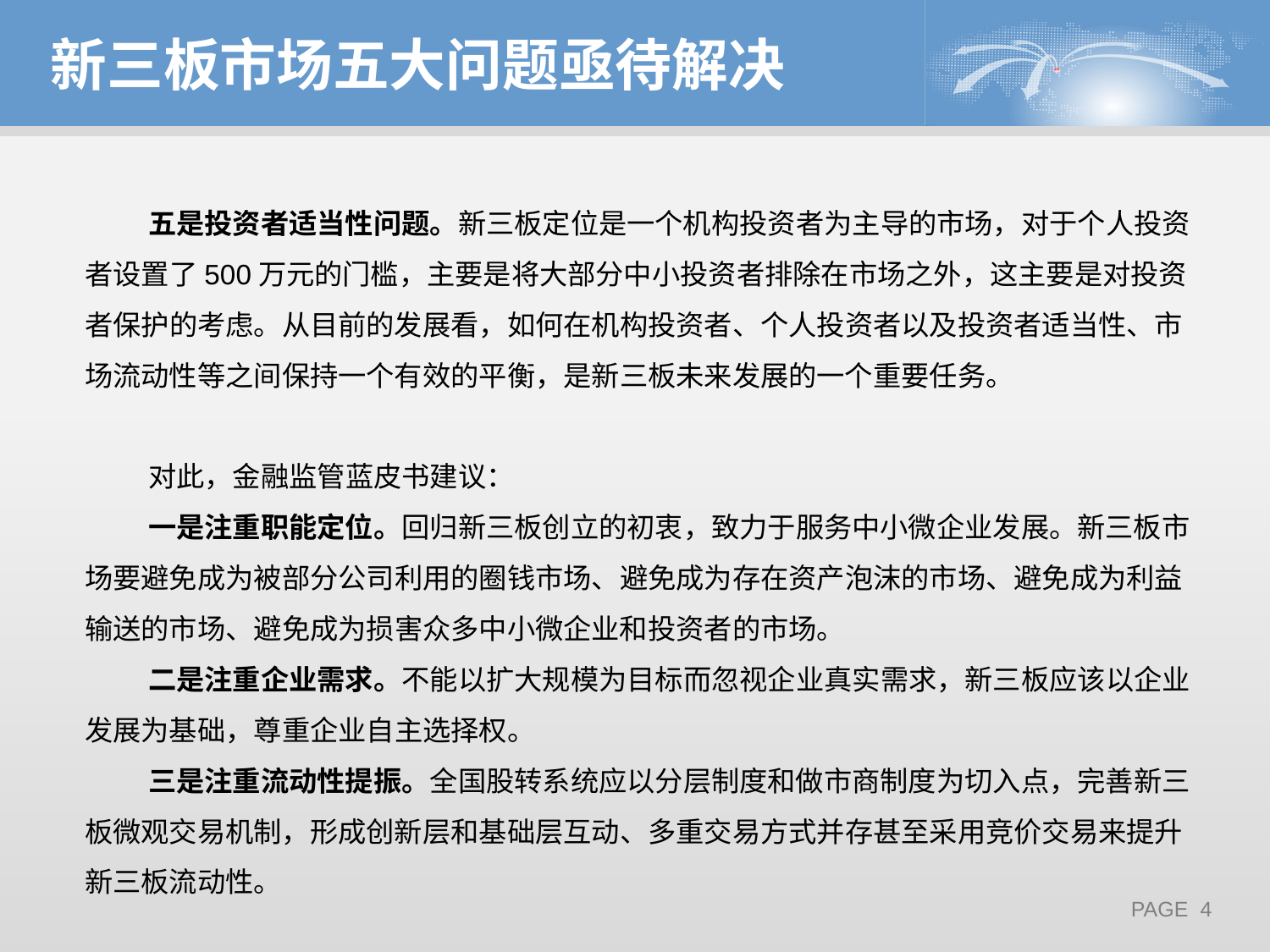

新三板市场五大问题亟待解决
五是投资者适当性问题。新三板定位是一个机构投资者为主导的市场，对于个人投资者设置了500万元的门槛，主要是将大部分中小投资者排除在市场之外，这主要是对投资者保护的考虑。从目前的发展看，如何在机构投资者、个人投资者以及投资者适当性、市场流动性等之间保持一个有效的平衡，是新三板未来发展的一个重要任务。

对此，金融监管蓝皮书建议：
一是注重职能定位。回归新三板创立的初衷，致力于服务中小微企业发展。新三板市场要避免成为被部分公司利用的圈钱市场、避免成为存在资产泡沫的市场、避免成为利益输送的市场、避免成为损害众多中小微企业和投资者的市场。
二是注重企业需求。不能以扩大规模为目标而忽视企业真实需求，新三板应该以企业发展为基础，尊重企业自主选择权。
三是注重流动性提振。全国股转系统应以分层制度和做市商制度为切入点，完善新三板微观交易机制，形成创新层和基础层互动、多重交易方式并存甚至采用竞价交易来提升新三板流动性。